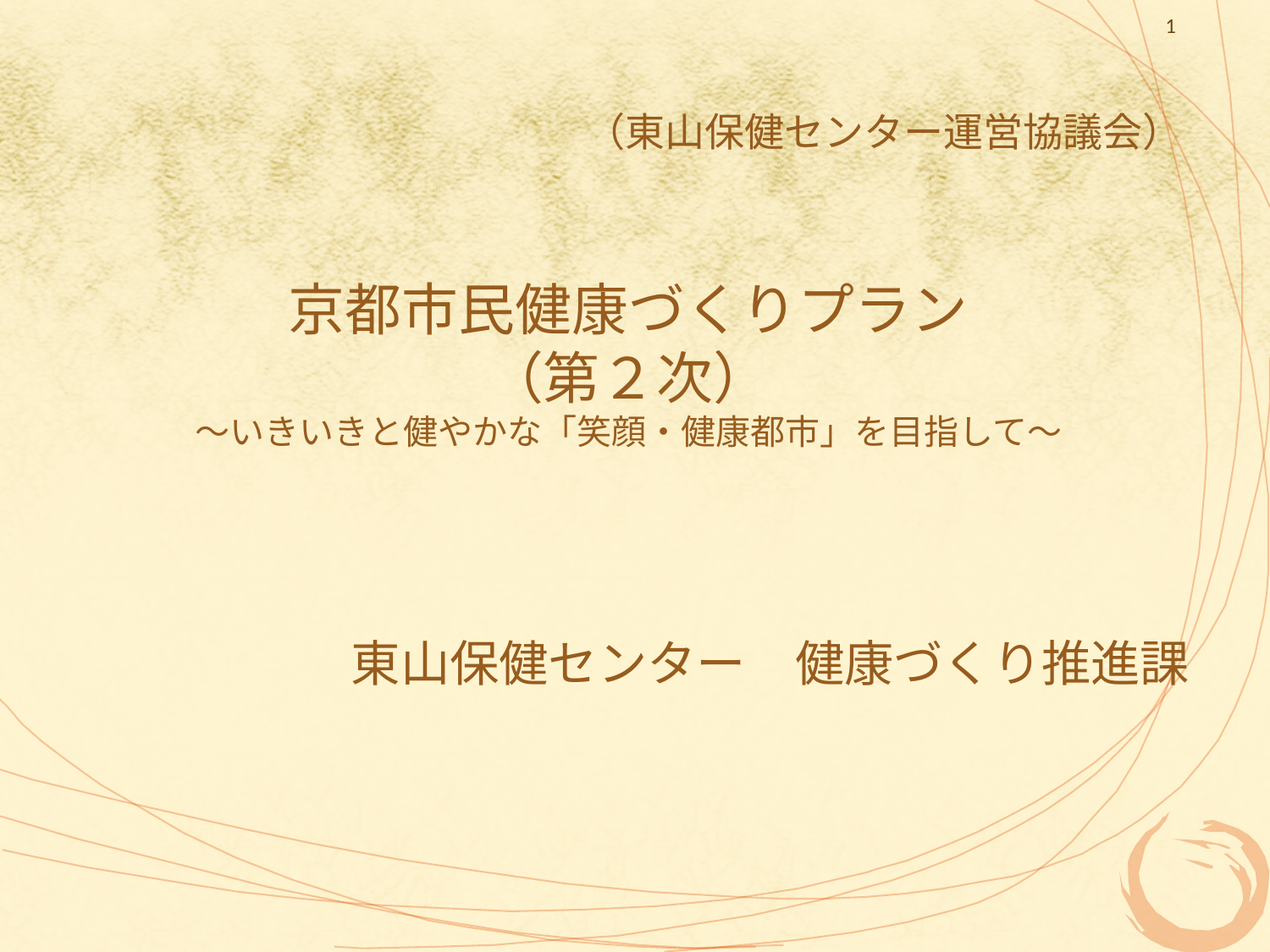

1
# （東山保健センター運営協議会） 京都市民健康づくりプラン （第２次） ～いきいきと健やかな「笑顔・健康都市」を目指して～
東山保健センター　健康づくり推進課